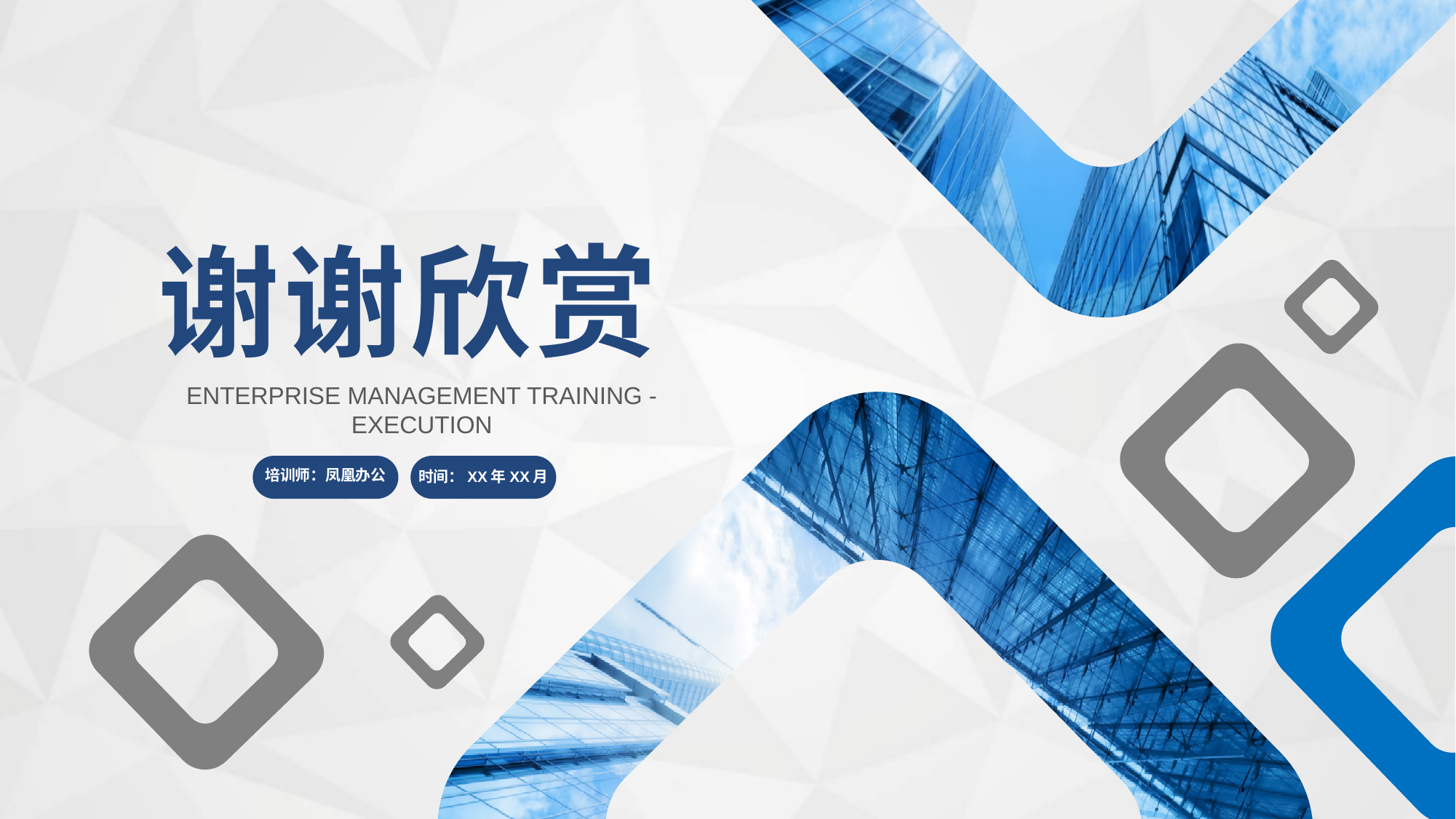

谢谢欣赏

ENTERPRISE MANAGEMENT TRAINING - EXECUTION

培训师：凤凰办公

时间：XX年XX月